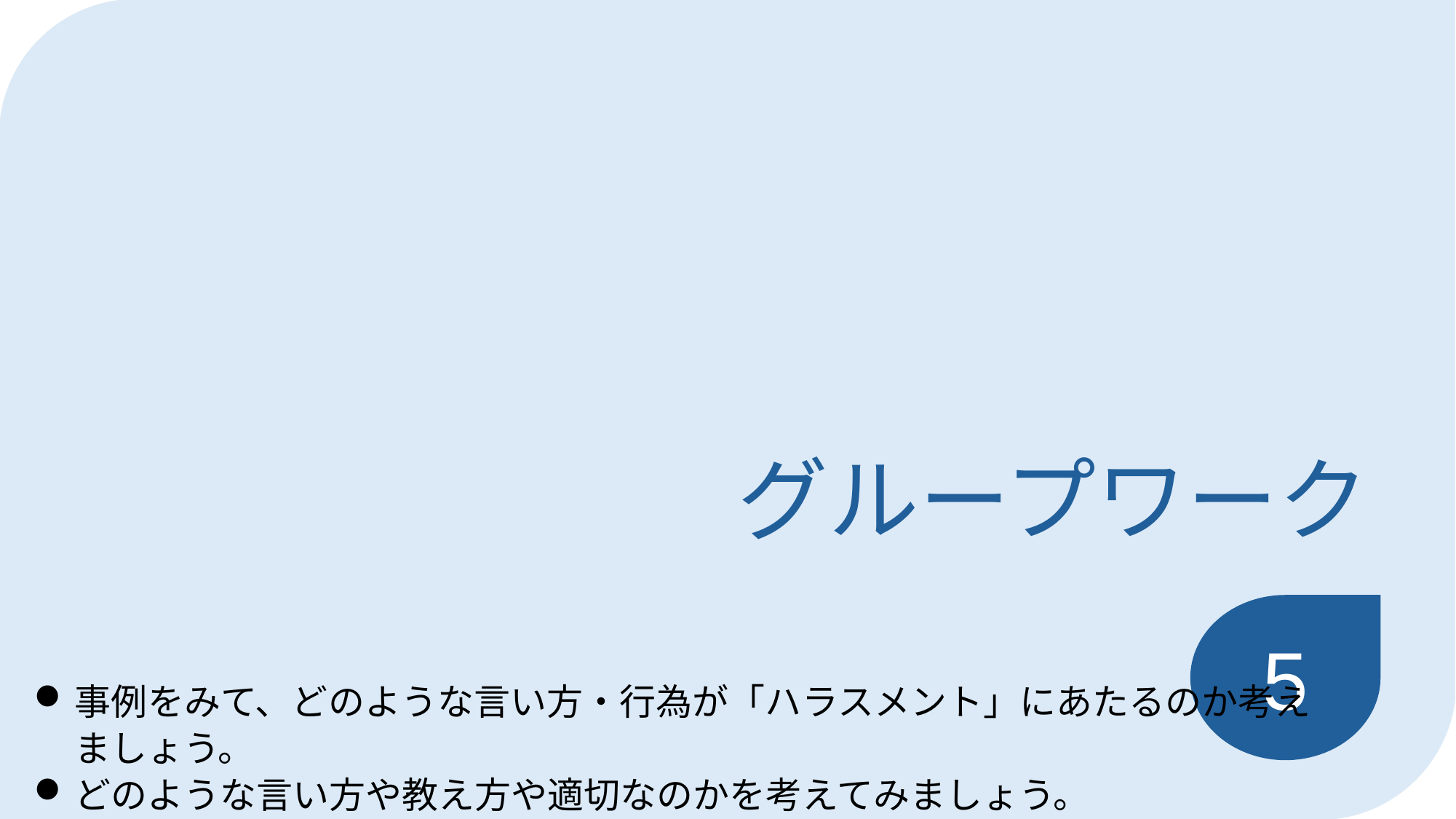

グループワーク
5
事例をみて、どのような言い方・行為が「ハラスメント」にあたるのか考えましょう。
どのような言い方や教え方や適切なのかを考えてみましょう。